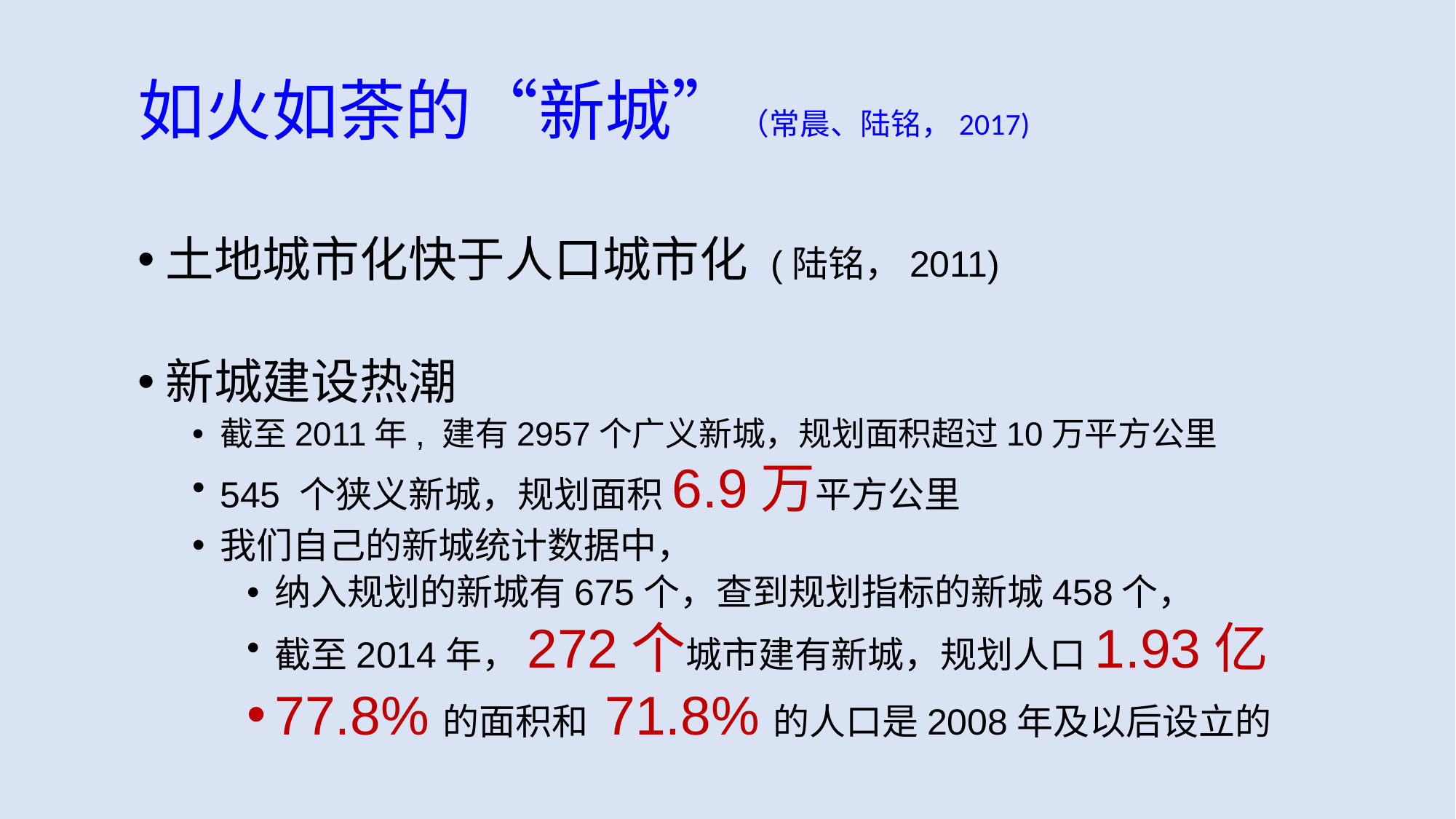

# 如火如荼的“新城”（常晨、陆铭，2017)

土地城市化快于人口城市化 (陆铭，2011)

新城建设热潮
截至2011年, 建有2957个广义新城，规划面积超过10万平方公里
545 个狭义新城，规划面积6.9万平方公里
我们自己的新城统计数据中，
纳入规划的新城有675个，查到规划指标的新城458个，
截至2014年，272个城市建有新城，规划人口1.93亿
77.8%的面积和 71.8%的人口是2008年及以后设立的